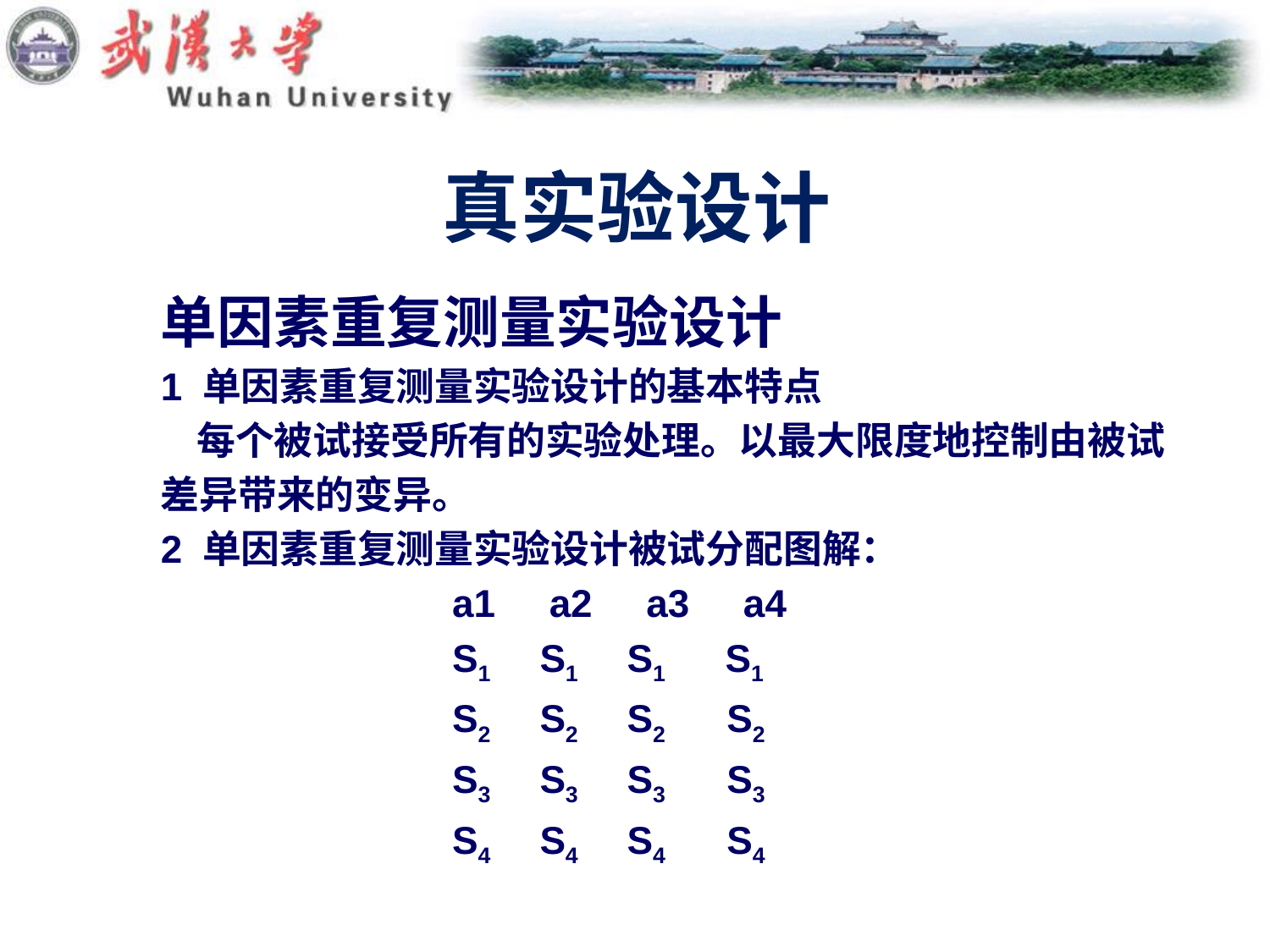

# 真实验设计
单因素重复测量实验设计
1 单因素重复测量实验设计的基本特点
   每个被试接受所有的实验处理。以最大限度地控制由被试
差异带来的变异。
2 单因素重复测量实验设计被试分配图解：
                           a1     a2     a3     a4
                           S1        S1        S1         S1
                           S2        S2        S2          S2
                           S3        S3        S3          S3
                           S4        S4        S4          S4